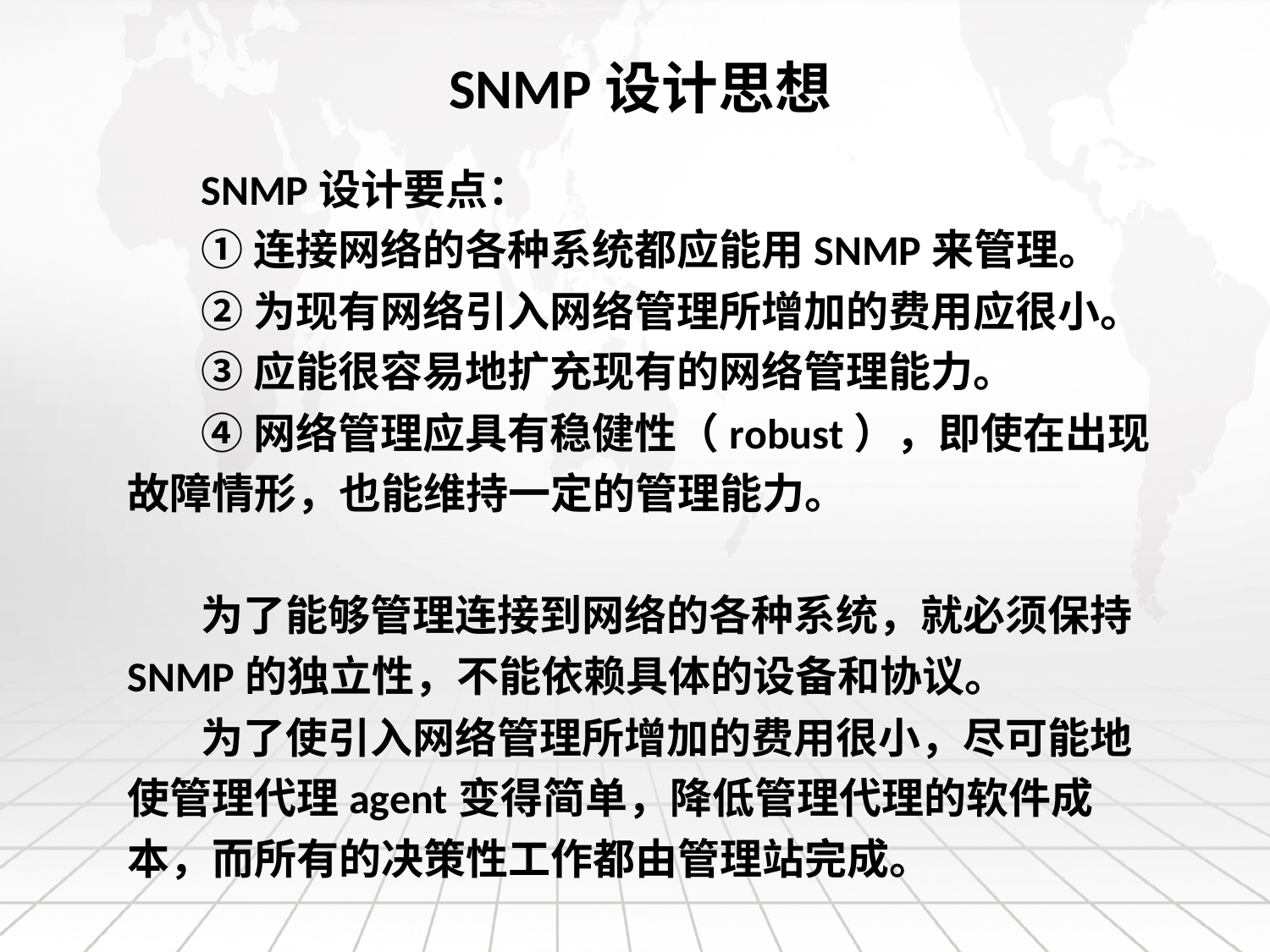

SNMP设计思想
SNMP设计要点：
①连接网络的各种系统都应能用SNMP来管理。
②为现有网络引入网络管理所增加的费用应很小。
③应能很容易地扩充现有的网络管理能力。
④网络管理应具有稳健性（robust），即使在出现故障情形，也能维持一定的管理能力。

为了能够管理连接到网络的各种系统，就必须保持SNMP的独立性，不能依赖具体的设备和协议。
为了使引入网络管理所增加的费用很小，尽可能地使管理代理agent变得简单，降低管理代理的软件成本，而所有的决策性工作都由管理站完成。